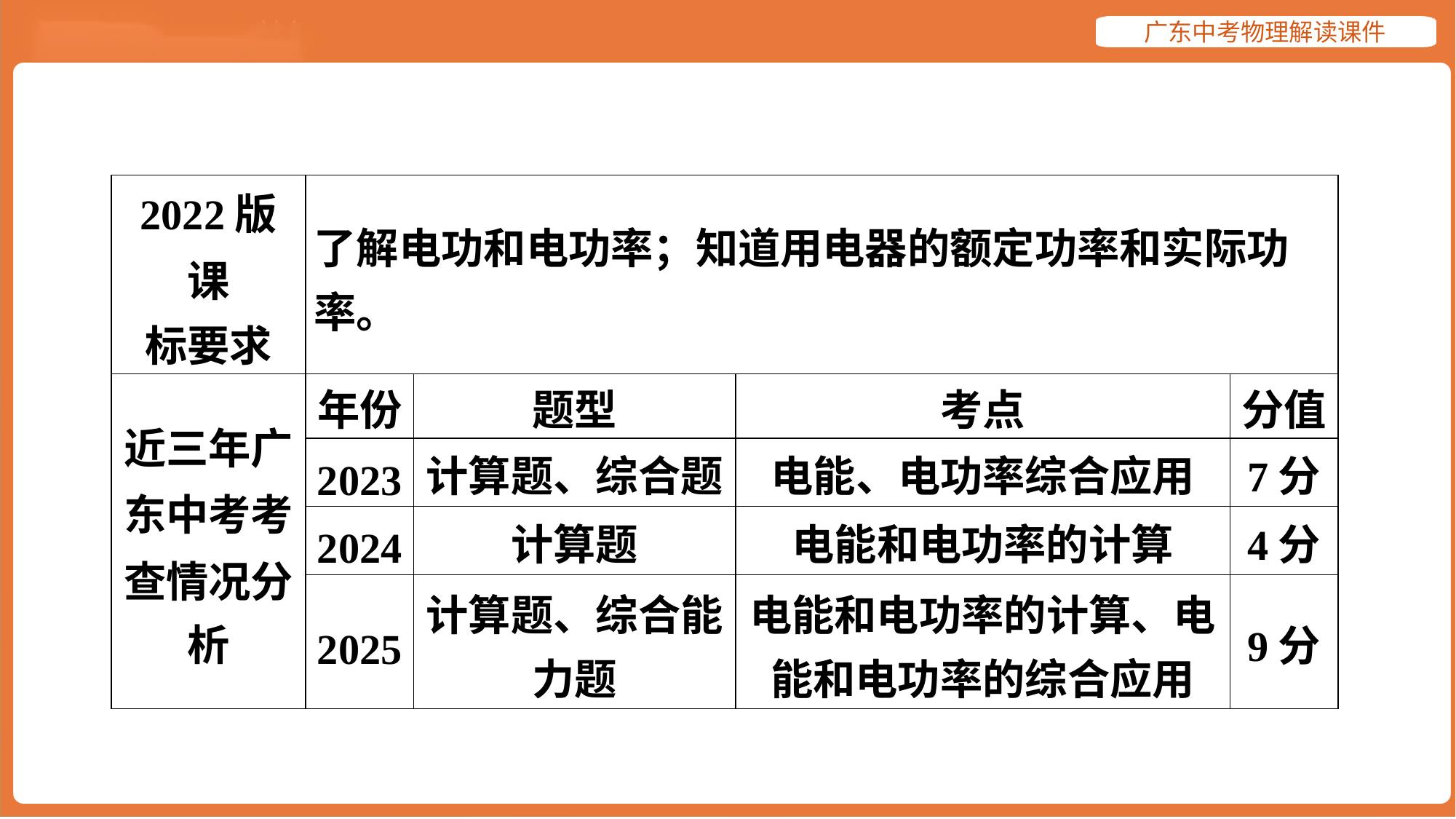

| 2022版课 标要求 | 了解电功和电功率；知道用电器的额定功率和实际功 率。 |  |  |  |
| --- | --- | --- | --- | --- |
| 近三年广 东中考考 查情况分 析 | 年份 | 题型 | 考点 | 分值 |
|  | 2023 | 计算题、综合题 | 电能、电功率综合应用 | 7分 |
|  | 2024 | 计算题 | 电能和电功率的计算 | 4分 |
|  | 2025 | 计算题、综合能 力题 | 电能和电功率的计算、电 能和电功率的综合应用 | 9分 |